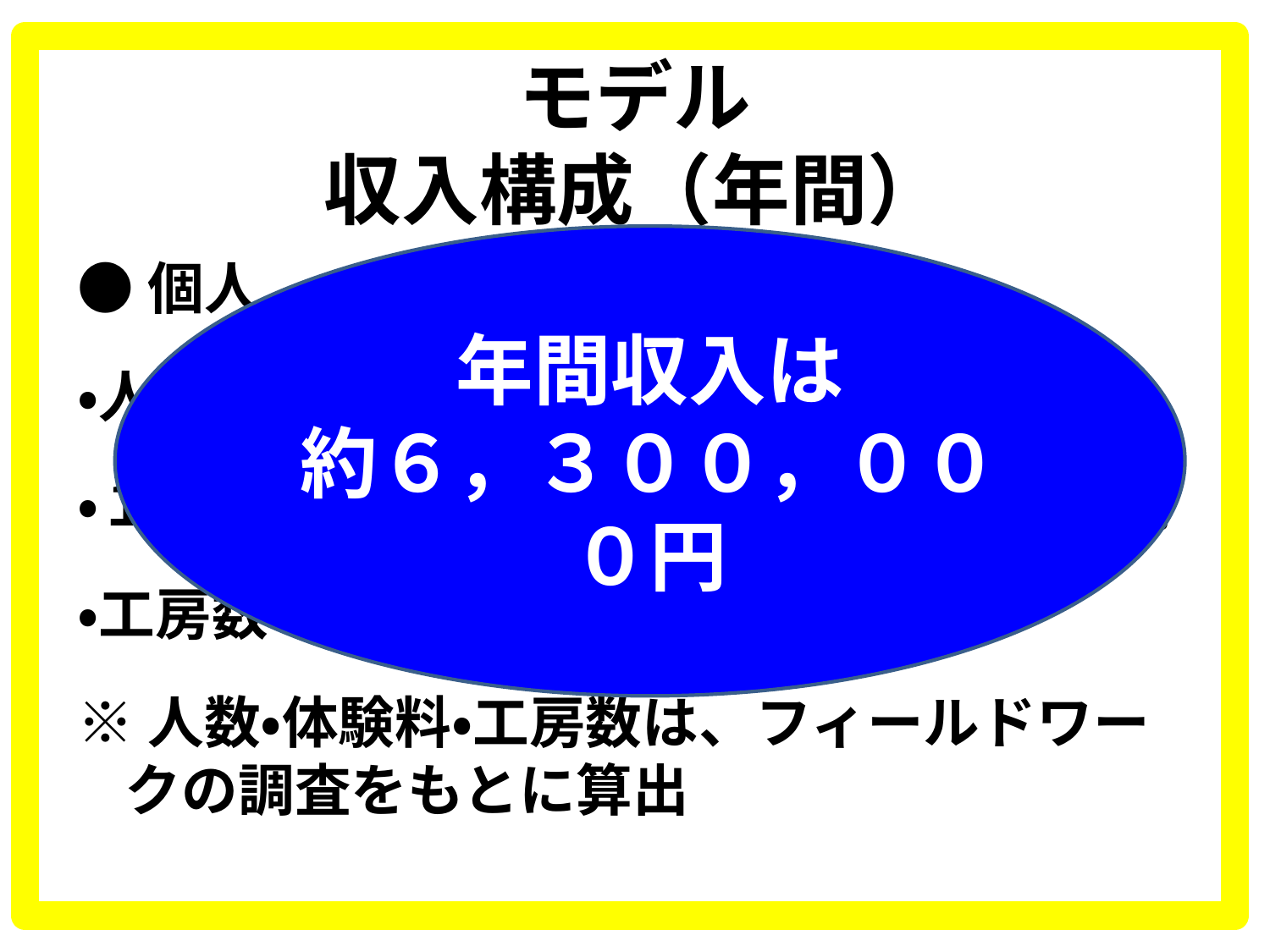

# モデル 収入構成（年間）

年間収入は
約６，３００，０００円
●個人

・人数：月に１０人程度（１工房当たり）

・１回の体験料：２，０００～３，０００円

・工房数：３０件

※人数・体験料・工房数は、フィールドワークの調査をもとに算出